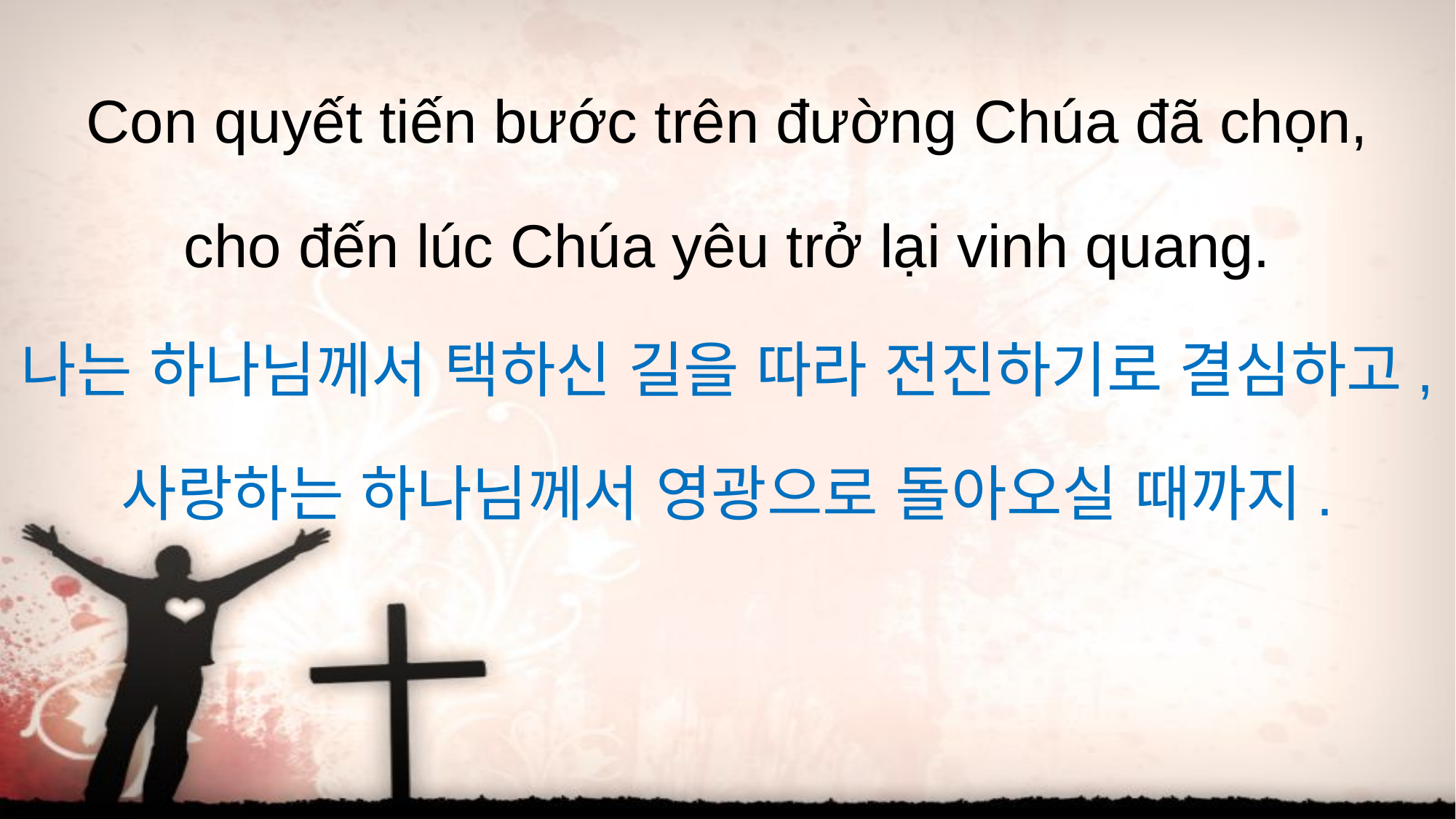

Con quyết tiến bước trên đường Chúa đã chọn,
cho đến lúc Chúa yêu trở lại vinh quang.
나는 하나님께서 택하신 길을 따라 전진하기로 결심하고,
사랑하는 하나님께서 영광으로 돌아오실 때까지.